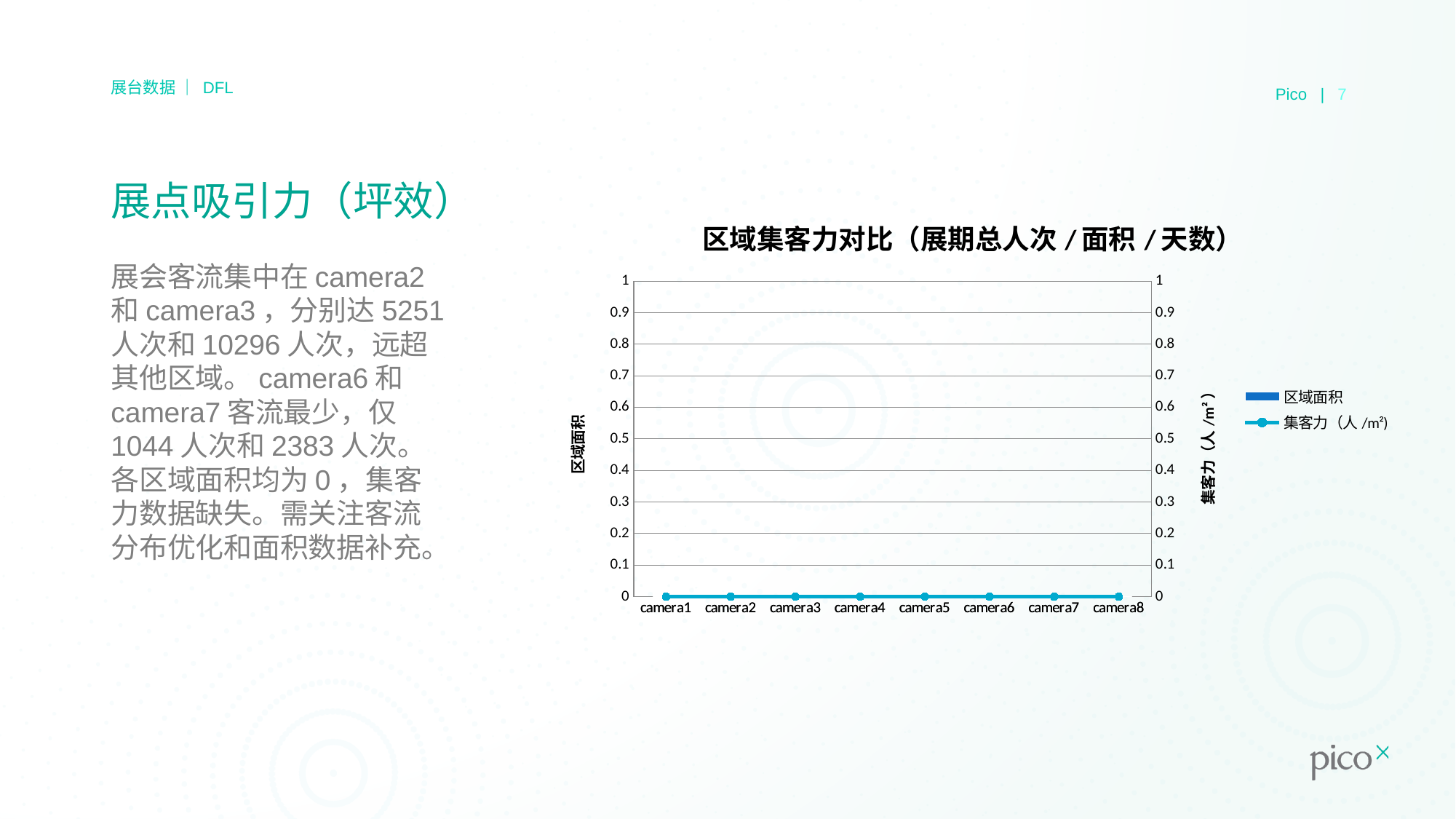

Pico   |
7
展台数据 ｜ DFL
# 展点吸引力（坪效）

### Chart: 区域集客力对比（展期总人次/面积/天数）

| Category |  |  |
|---|---|---|
| camera1 | 0.0 | 0.0 |
| camera2 | 0.0 | 0.0 |
| camera3 | 0.0 | 0.0 |
| camera4 | 0.0 | 0.0 |
| camera5 | 0.0 | 0.0 |
| camera6 | 0.0 | 0.0 |
| camera7 | 0.0 | 0.0 |
| camera8 | 0.0 | 0.0 |
展会客流集中在camera2和camera3，分别达5251人次和10296人次，远超其他区域。camera6和camera7客流最少，仅1044人次和2383人次。各区域面积均为0，集客力数据缺失。需关注客流分布优化和面积数据补充。